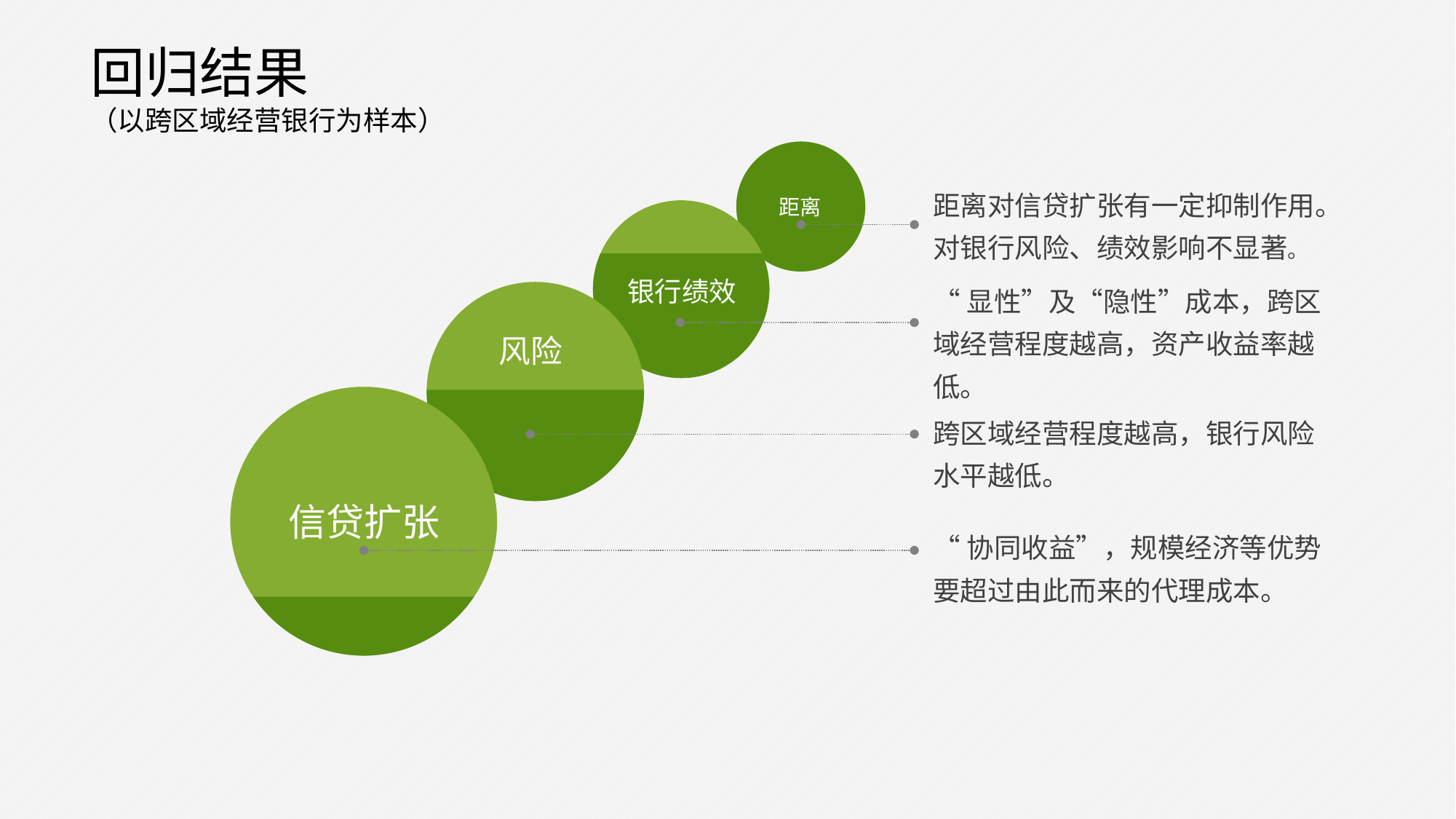

回归结果
（以跨区域经营银行为样本）

距离对信贷扩张有一定抑制作用。对银行风险、绩效影响不显著。
距离

银行绩效
“显性”及“隐性”成本，跨区域经营程度越高，资产收益率越低。

风险

跨区域经营程度越高，银行风险水平越低。
信贷扩张
“协同收益”，规模经济等优势要超过由此而来的代理成本。